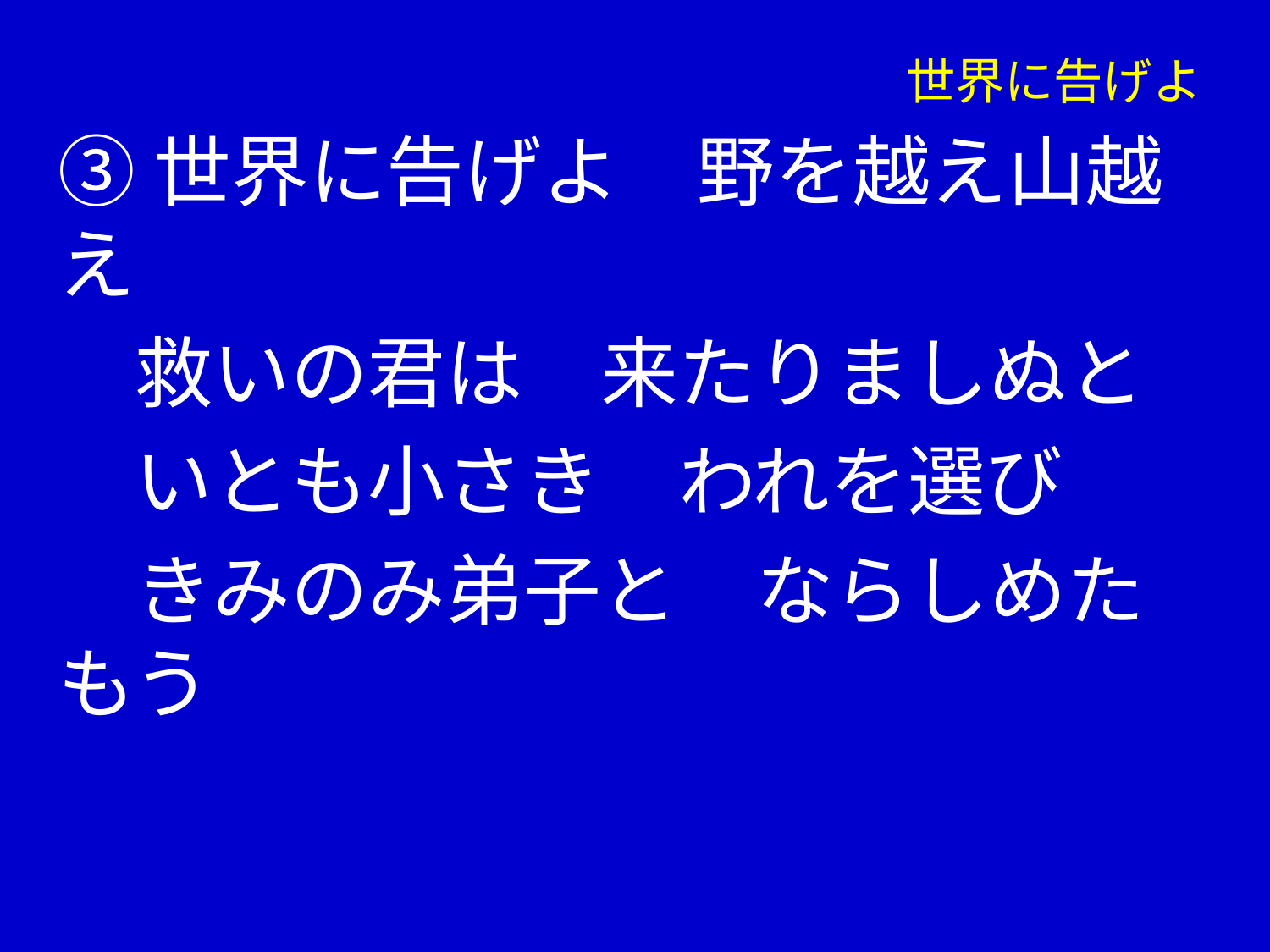

# 世界に告げよ
③世界に告げよ　野を越え山越え
　救いの君は　来たりましぬと
　いとも小さき　われを選び
　きみのみ弟子と　ならしめたもう